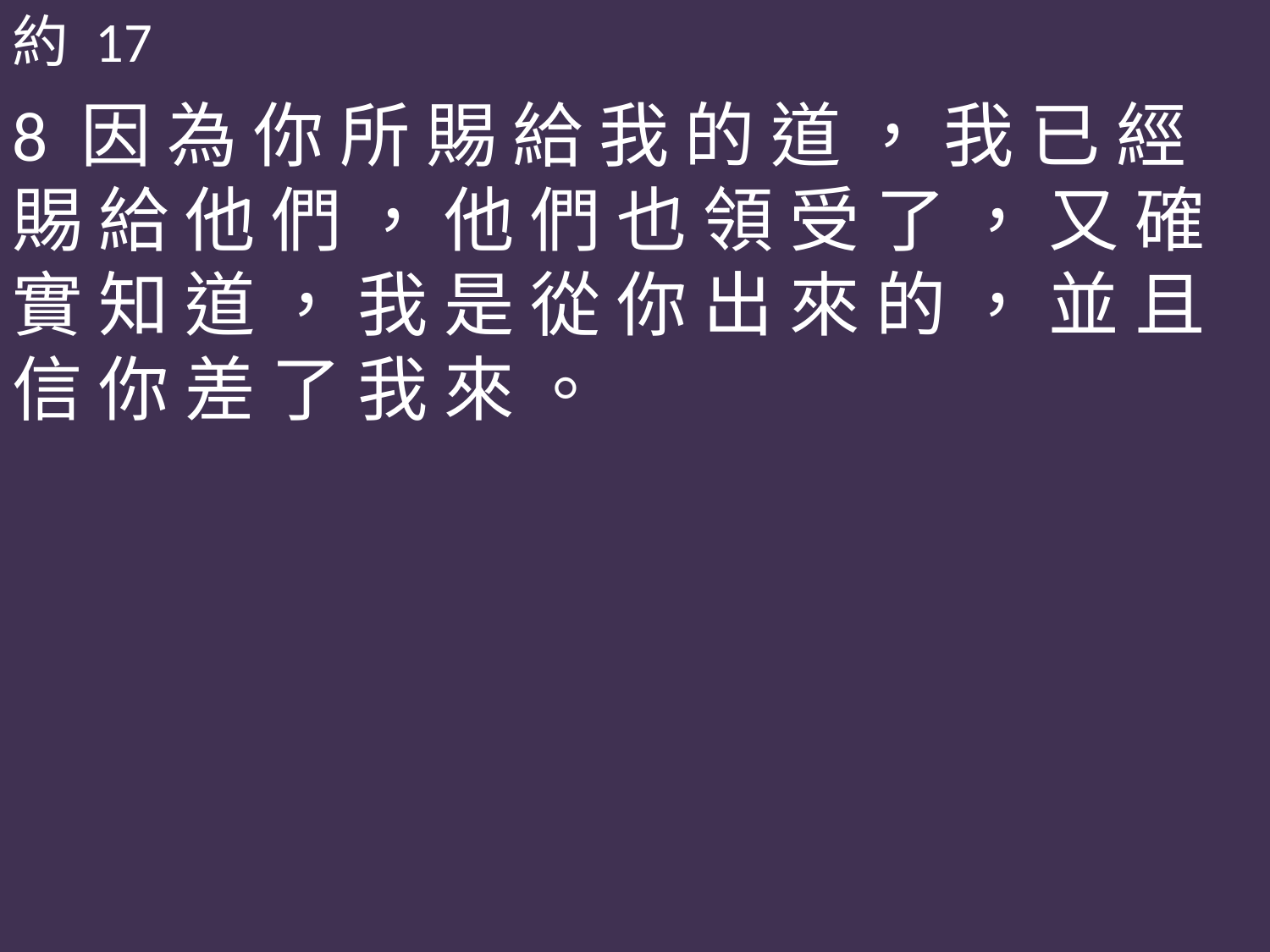

約 17
8 因 為 你 所 賜 給 我 的 道 ， 我 已 經 賜 給 他 們 ， 他 們 也 領 受 了 ， 又 確 實 知 道 ， 我 是 從 你 出 來 的 ， 並 且 信 你 差 了 我 來 。